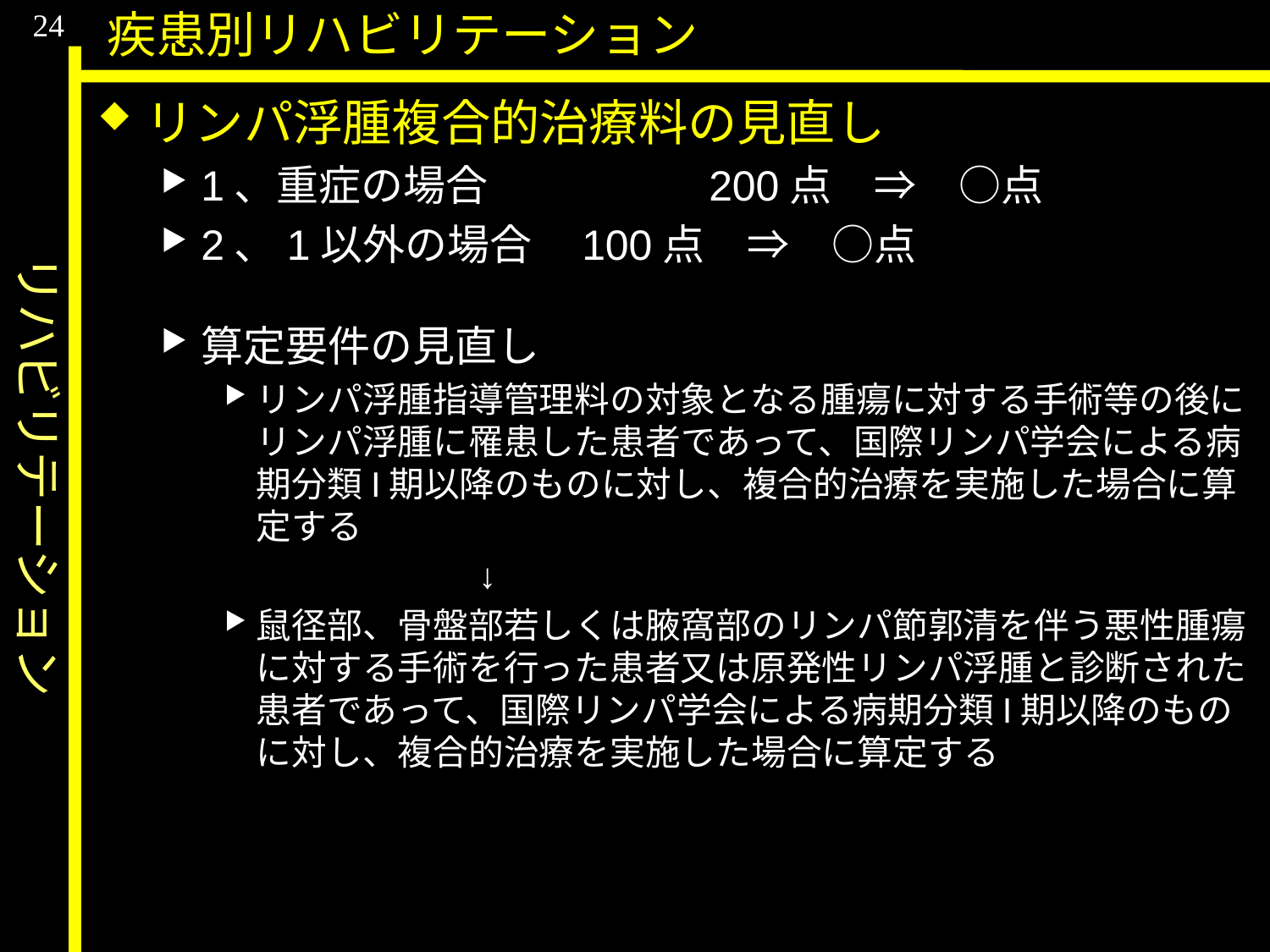

リハビリテーション
24
疾患別リハビリテーション

リンパ浮腫複合的治療料の見直し
1、重症の場合		200点　⇒　○点
2、1以外の場合	100点　⇒　○点

算定要件の見直し
リンパ浮腫指導管理料の対象となる腫瘍に対する手術等の後にリンパ浮腫に罹患した患者であって、国際リンパ学会による病期分類I期以降のものに対し、複合的治療を実施した場合に算定する
		↓
鼠径部、骨盤部若しくは腋窩部のリンパ節郭清を伴う悪性腫瘍に対する手術を行った患者又は原発性リンパ浮腫と診断された患者であって、国際リンパ学会による病期分類I期以降のものに対し、複合的治療を実施した場合に算定する